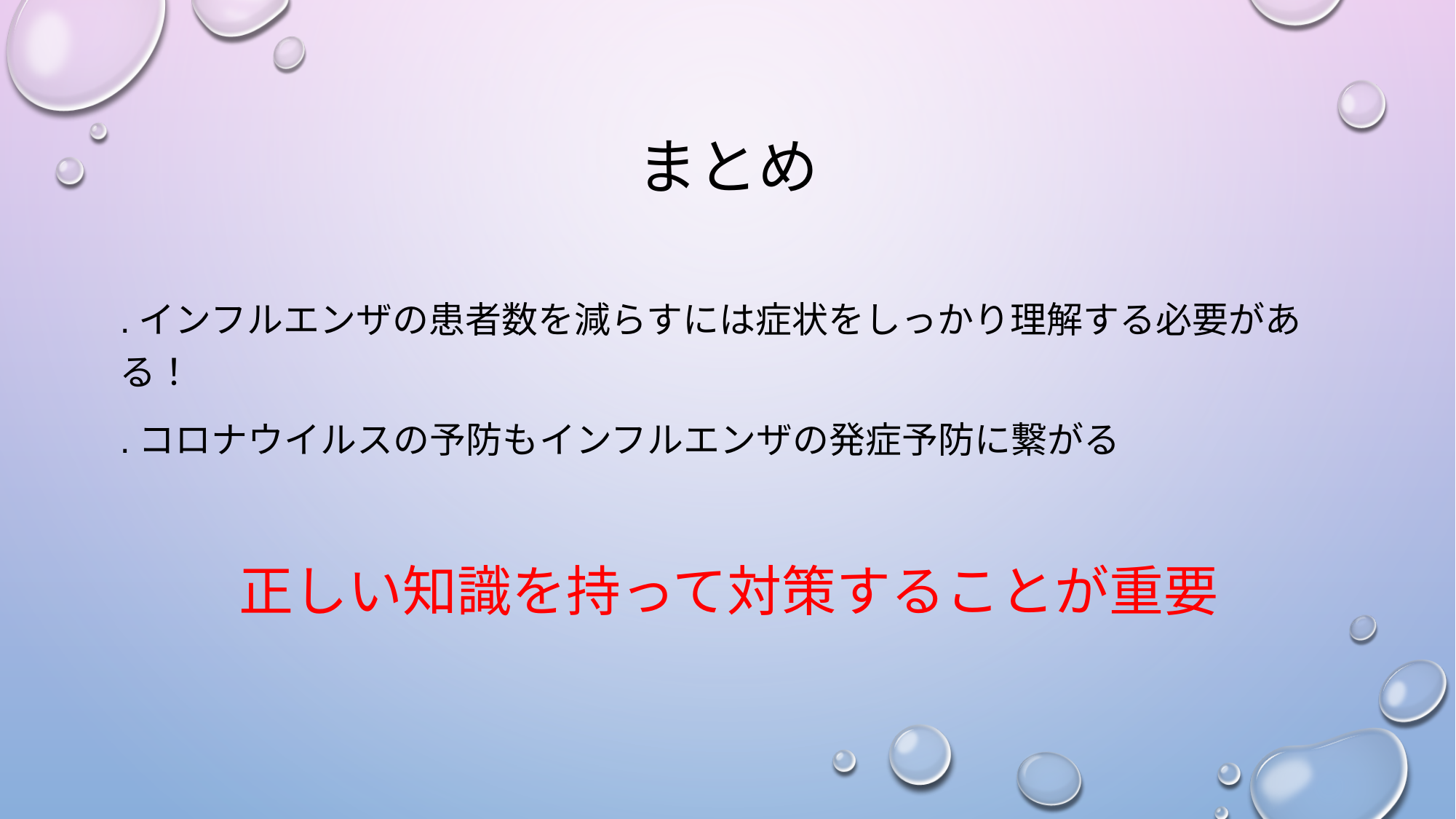

# まとめ
.インフルエンザの患者数を減らすには症状をしっかり理解する必要がある！
.コロナウイルスの予防もインフルエンザの発症予防に繋がる

         　正しい知識を持って対策することが重要